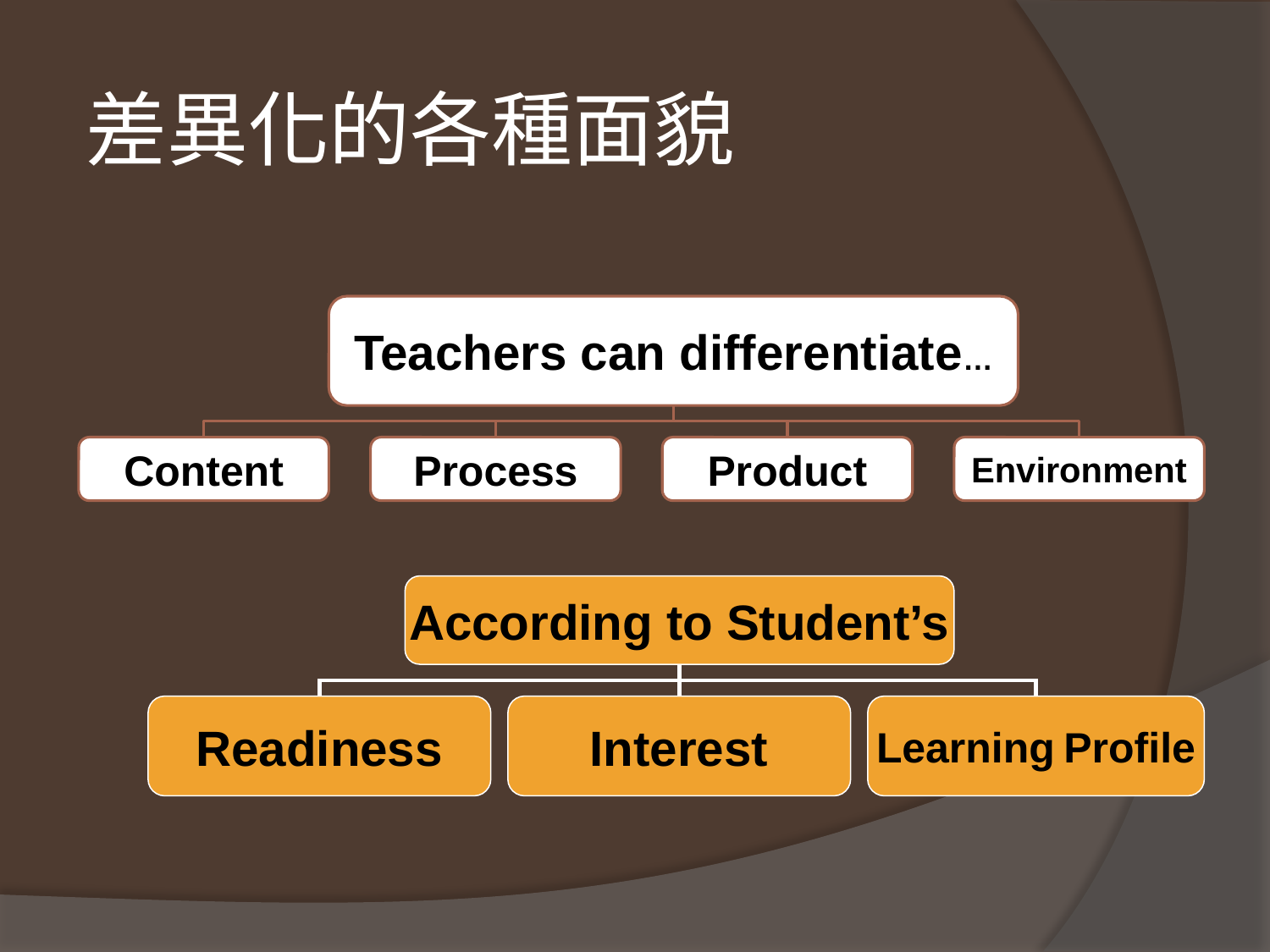

# 差異化的各種面貌
Teachers can differentiate…
Content
Process
Product
Environment
According to Student’s
Readiness
Interest
Learning Profile